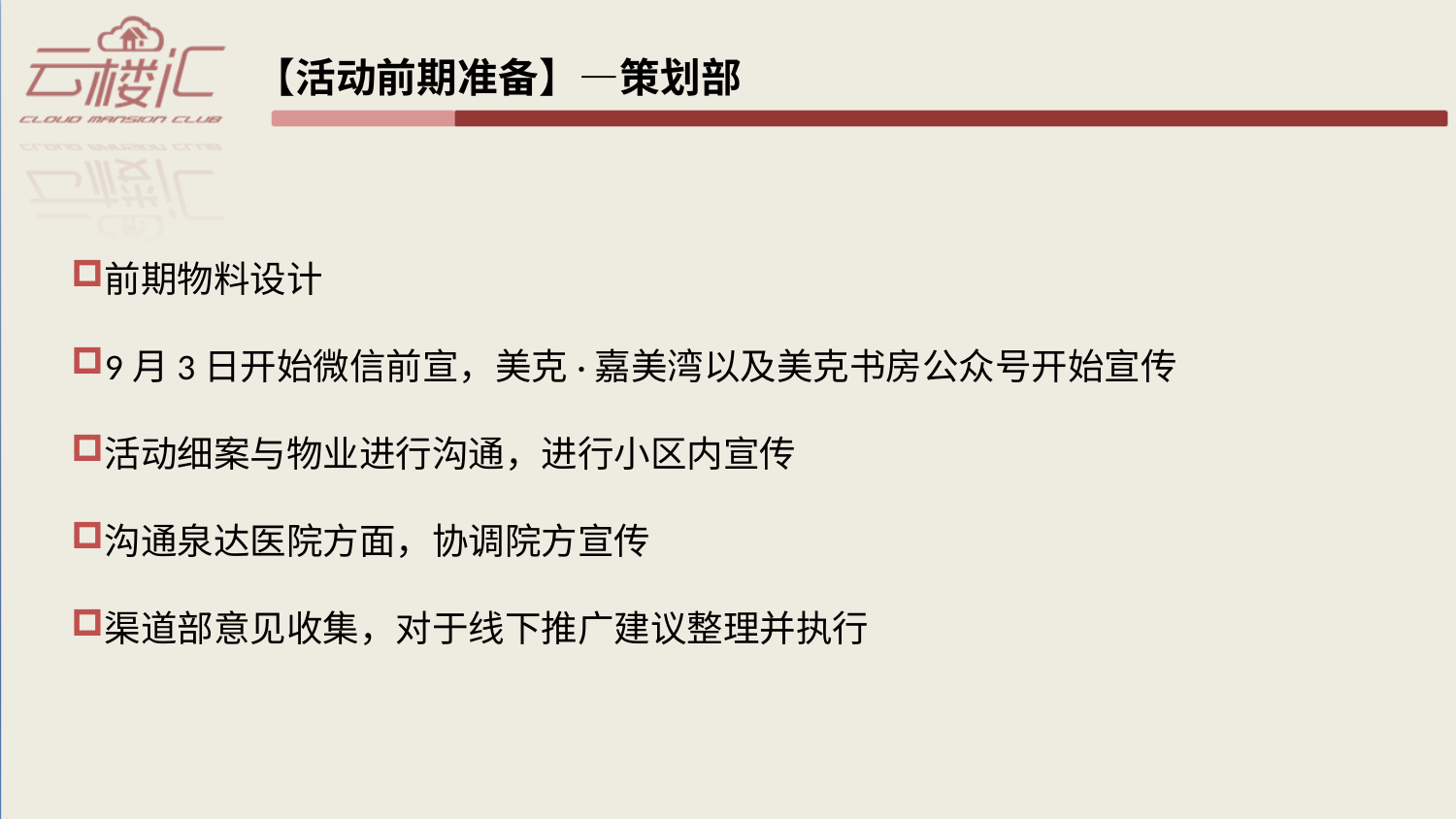

【活动前期准备】—策划部
前期物料设计
9月3日开始微信前宣，美克·嘉美湾以及美克书房公众号开始宣传
活动细案与物业进行沟通，进行小区内宣传
沟通泉达医院方面，协调院方宣传
渠道部意见收集，对于线下推广建议整理并执行